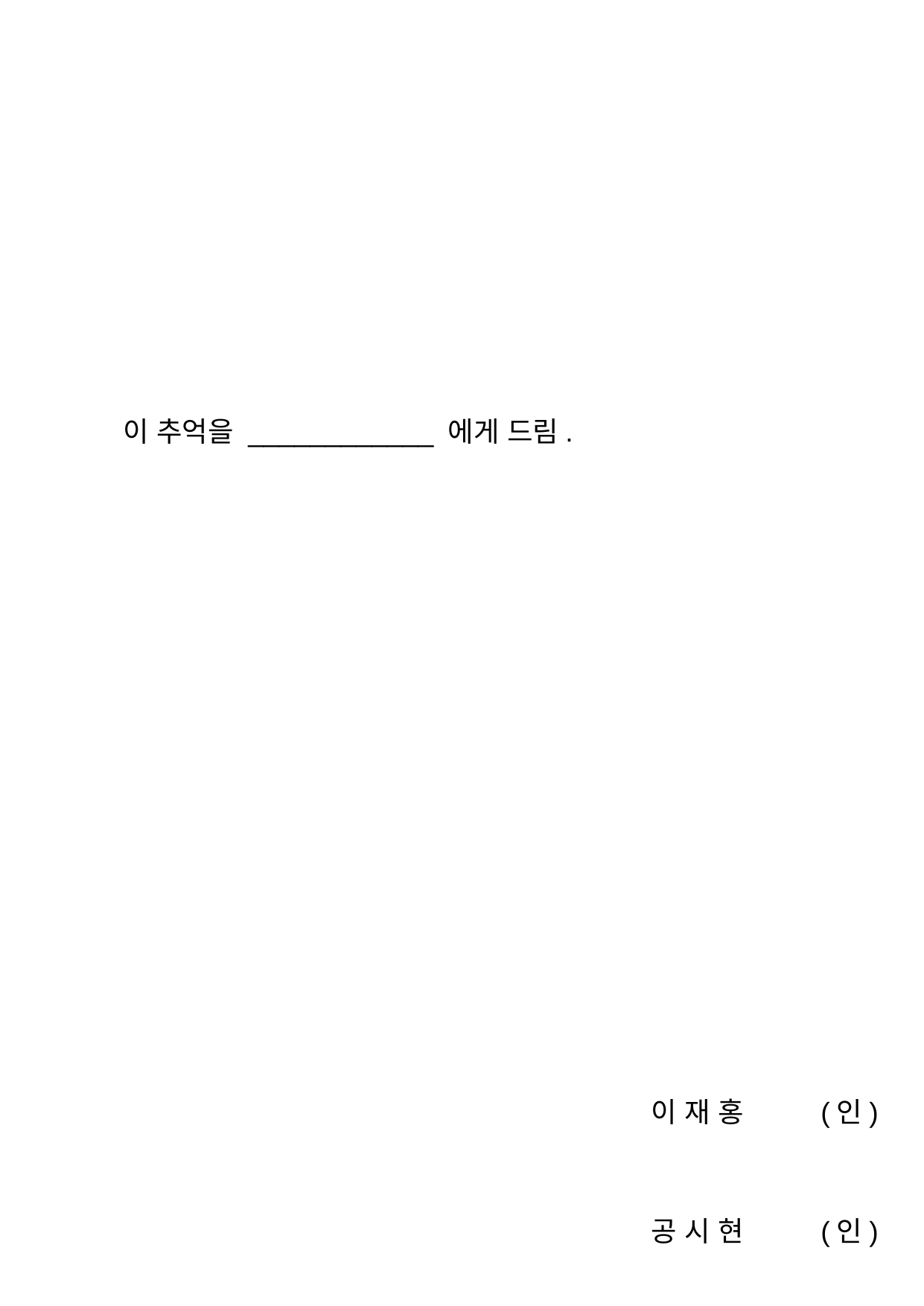

이 추억을 ____________ 에게 드림.
이 재 홍         (인)
공 시 현         (인)